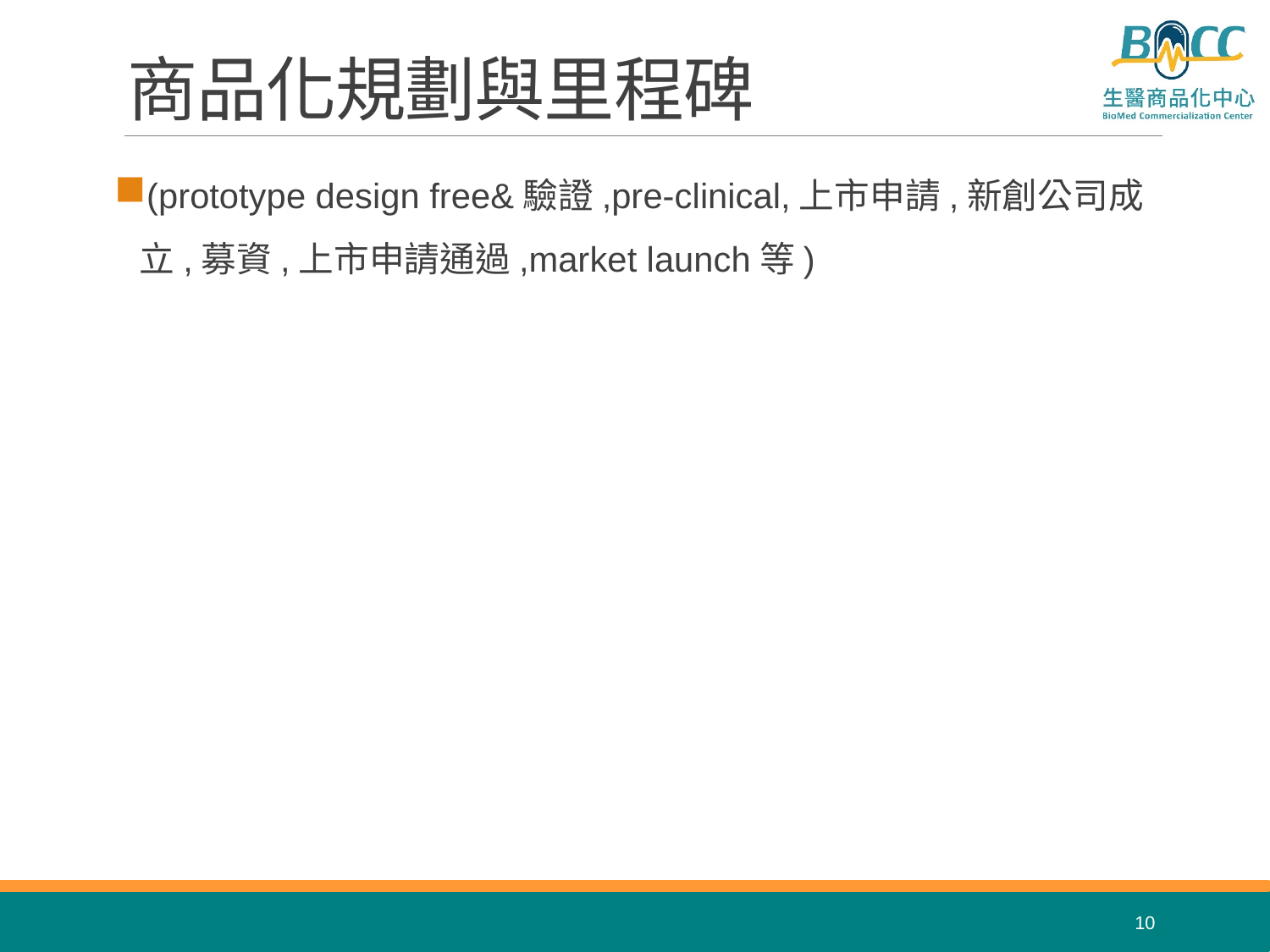

# 商品化規劃與里程碑
(prototype design free&驗證,pre-clinical,上市申請,新創公司成立,募資,上市申請通過,market launch等)

10